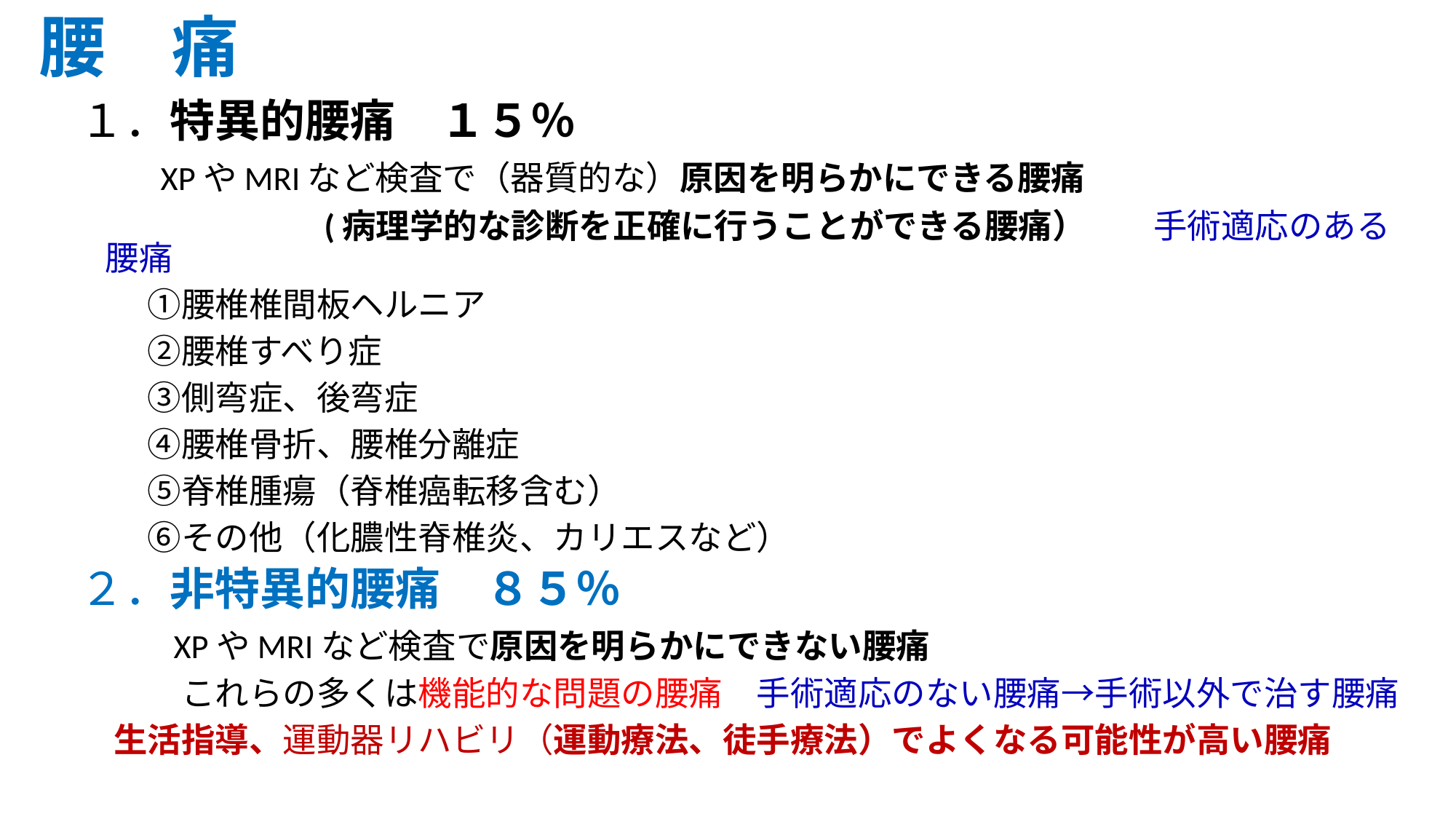

腰　痛
１．特異的腰痛　１５％
　　XPやMRIなど検査で（器質的な）原因を明らかにできる腰痛
　　　　　　　(病理学的な診断を正確に行うことができる腰痛）　　手術適応のある腰痛
　　①腰椎椎間板ヘルニア
　　②腰椎すべり症
　　③側弯症、後弯症
　　④腰椎骨折、腰椎分離症
　　⑤脊椎腫瘍（脊椎癌転移含む）
　　⑥その他（化膿性脊椎炎、カリエスなど）
２．非特異的腰痛　８５％
　　 XPやMRIなど検査で原因を明らかにできない腰痛
　　　これらの多くは機能的な問題の腰痛　手術適応のない腰痛→手術以外で治す腰痛
　生活指導、運動器リハビリ（運動療法、徒手療法）でよくなる可能性が高い腰痛